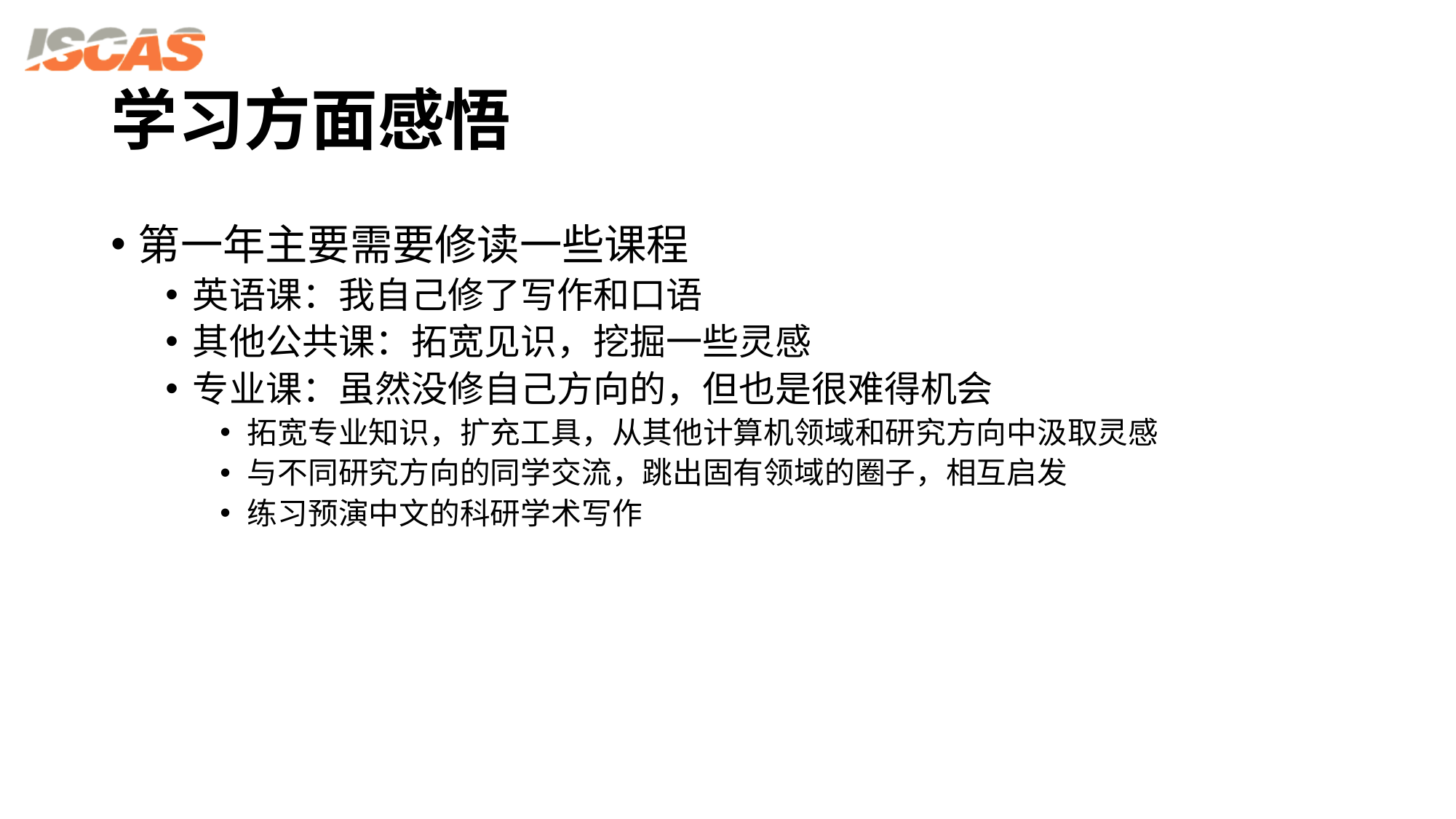

# 学习方面感悟
第一年主要需要修读一些课程
英语课：我自己修了写作和口语
其他公共课：拓宽见识，挖掘一些灵感
专业课：虽然没修自己方向的，但也是很难得机会
拓宽专业知识，扩充工具，从其他计算机领域和研究方向中汲取灵感
与不同研究方向的同学交流，跳出固有领域的圈子，相互启发
练习预演中文的科研学术写作